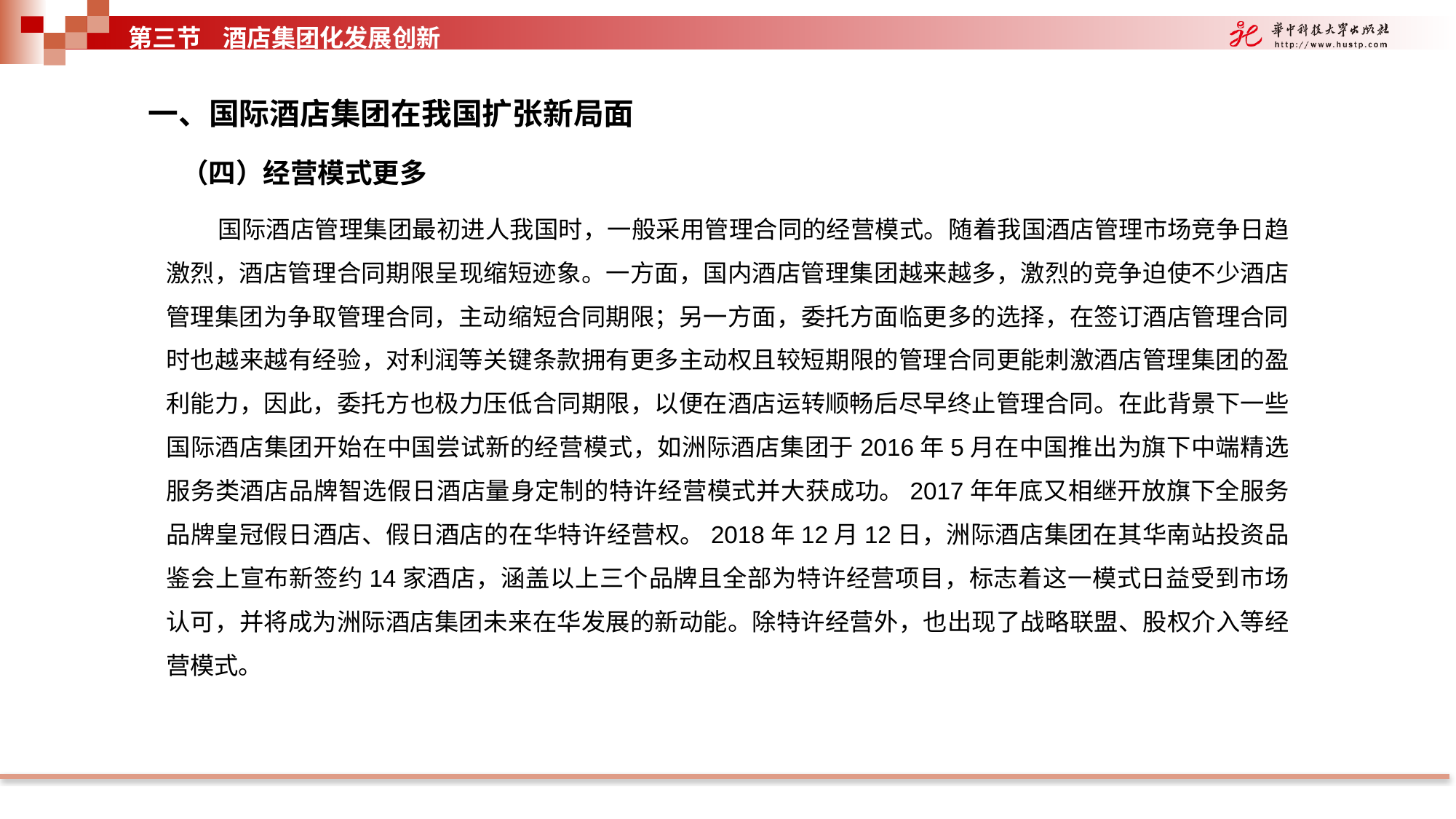

第三节    酒店集团化发展创新
一、国际酒店集团在我国扩张新局面
（四）经营模式更多
国际酒店管理集团最初进人我国时，一般采用管理合同的经营模式。随着我国酒店管理市场竞争日趋激烈，酒店管理合同期限呈现缩短迹象。一方面，国内酒店管理集团越来越多，激烈的竞争迫使不少酒店管理集团为争取管理合同，主动缩短合同期限；另一方面，委托方面临更多的选择，在签订酒店管理合同时也越来越有经验，对利润等关键条款拥有更多主动权且较短期限的管理合同更能刺激酒店管理集团的盈利能力，因此，委托方也极力压低合同期限，以便在酒店运转顺畅后尽早终止管理合同。在此背景下一些国际酒店集团开始在中国尝试新的经营模式，如洲际酒店集团于2016年5月在中国推出为旗下中端精选服务类酒店品牌智选假日酒店量身定制的特许经营模式并大获成功。2017年年底又相继开放旗下全服务品牌皇冠假日酒店、假日酒店的在华特许经营权。2018年12月12日，洲际酒店集团在其华南站投资品鉴会上宣布新签约14家酒店，涵盖以上三个品牌且全部为特许经营项目，标志着这一模式日益受到市场认可，并将成为洲际酒店集团未来在华发展的新动能。除特许经营外，也出现了战略联盟、股权介入等经营模式。